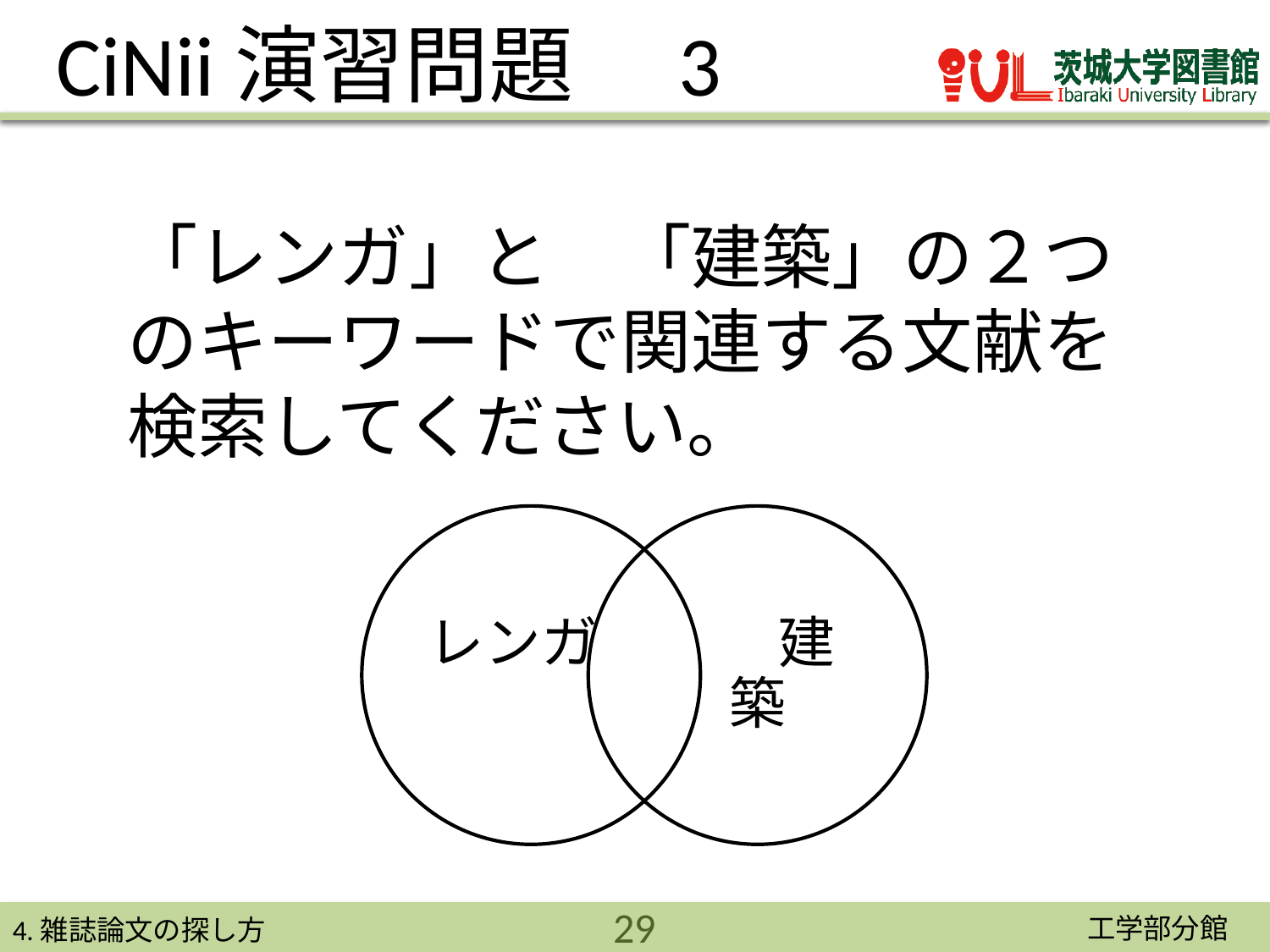

# CiNii演習問題　3
「レンガ」と　「建築」の２つのキーワードで関連する文献を検索してください。
レンガ
　　建築
29
4.雑誌論文の探し方